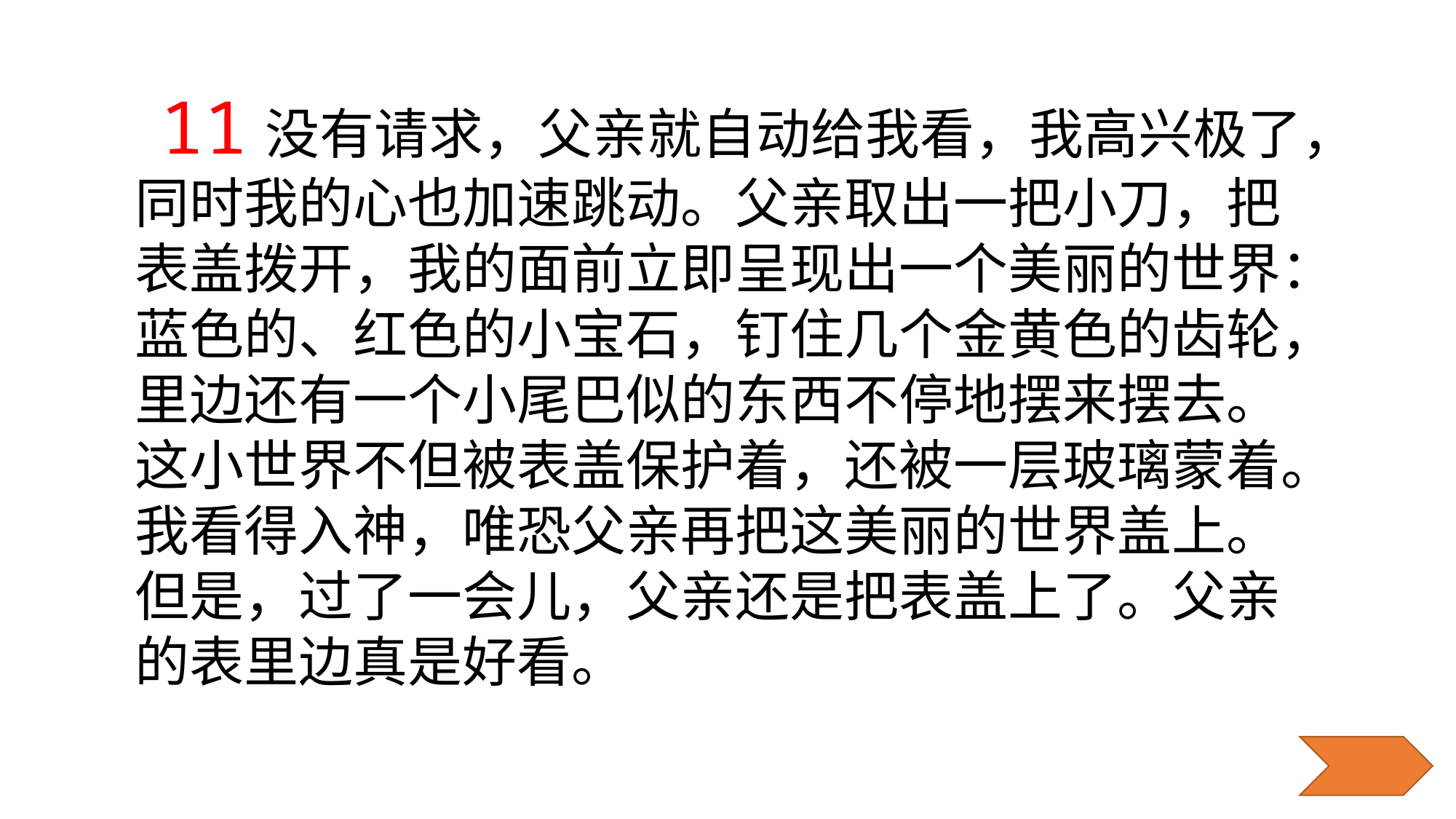

11没有请求，父亲就自动给我看，我高兴极了，同时我的心也加速跳动。父亲取出一把小刀，把表盖拨开，我的面前立即呈现出一个美丽的世界：蓝色的、红色的小宝石，钉住几个金黄色的齿轮，里边还有一个小尾巴似的东西不停地摆来摆去。这小世界不但被表盖保护着，还被一层玻璃蒙着。我看得入神，唯恐父亲再把这美丽的世界盖上。但是，过了一会儿，父亲还是把表盖上了。父亲的表里边真是好看。